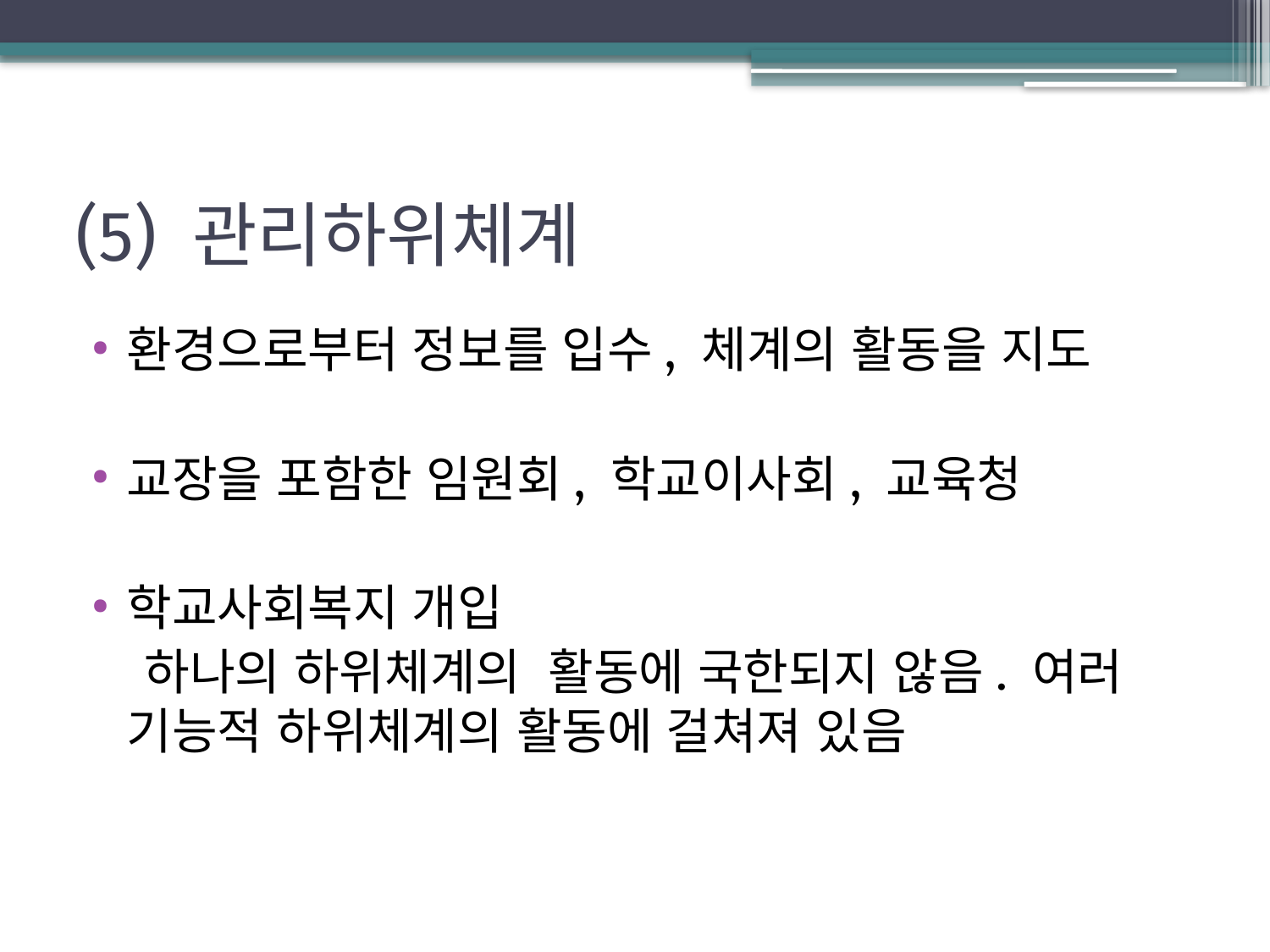

# (5) 관리하위체계
환경으로부터 정보를 입수, 체계의 활동을 지도

교장을 포함한 임원회, 학교이사회, 교육청

학교사회복지 개입
   하나의 하위체계의  활동에 국한되지 않음. 여러 기능적 하위체계의 활동에 걸쳐져 있음